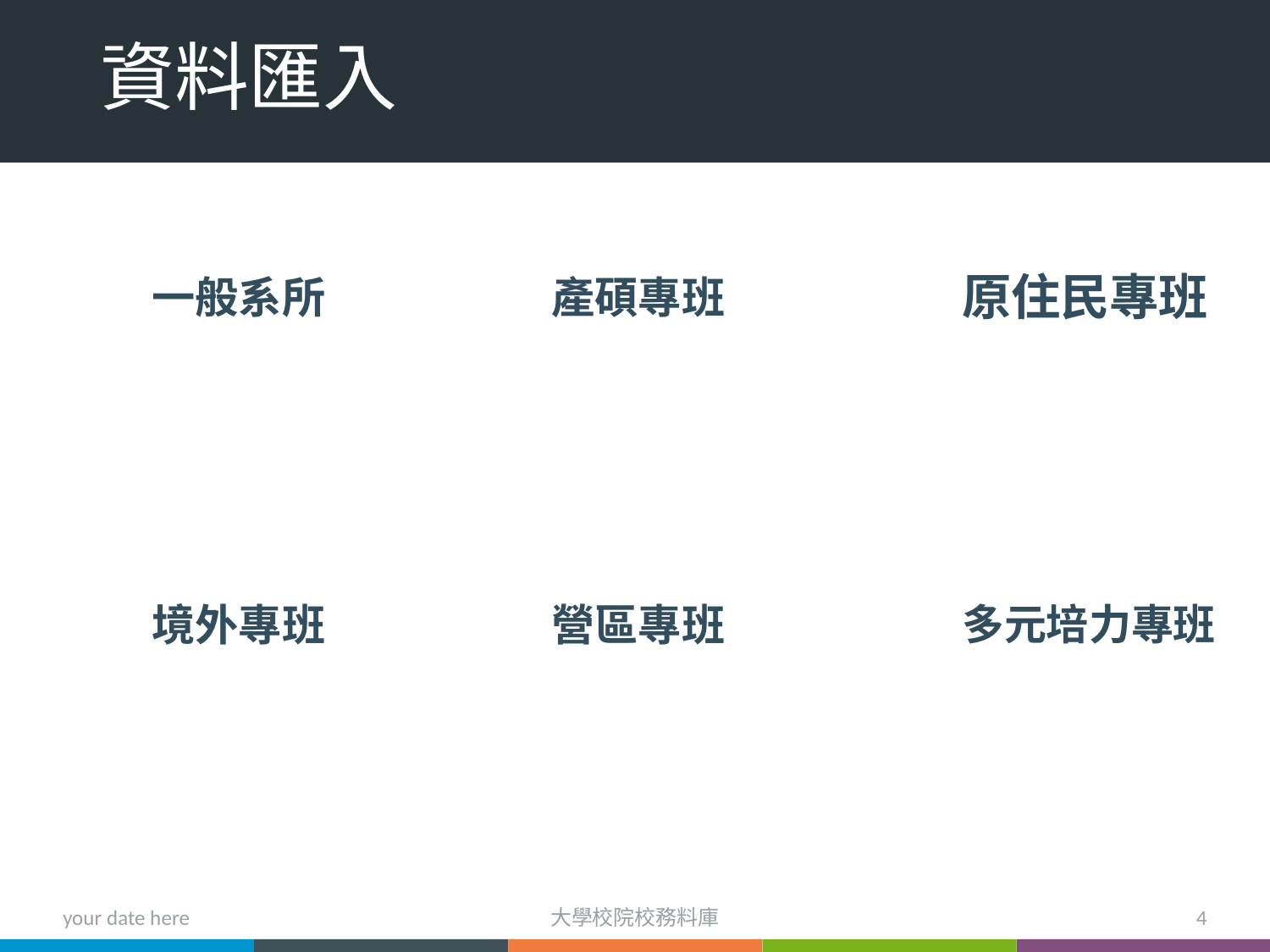

# 資料匯入

一般系所
產碩專班
原住民專班

境外專班
營區專班
多元培力專班

your date here
大學校院校務料庫
4